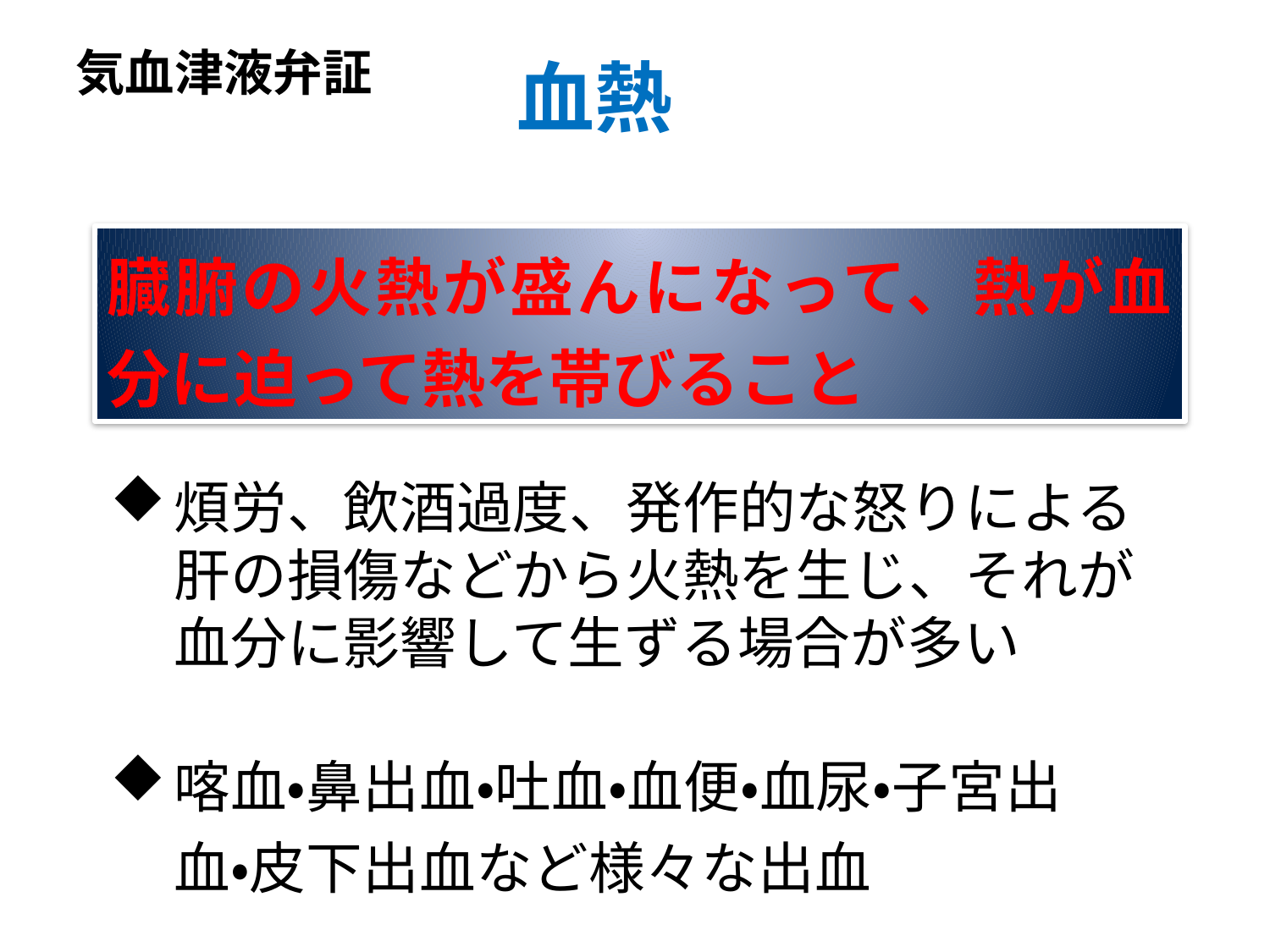

# 血熱
気血津液弁証
臓腑の火熱が盛んになって、熱が血分に迫って熱を帯びること
煩労、飲酒過度、発作的な怒りによる肝の損傷などから火熱を生じ、それが血分に影響して生ずる場合が多い
喀血・鼻出血・吐血・血便・血尿・子宮出血・皮下出血など様々な出血